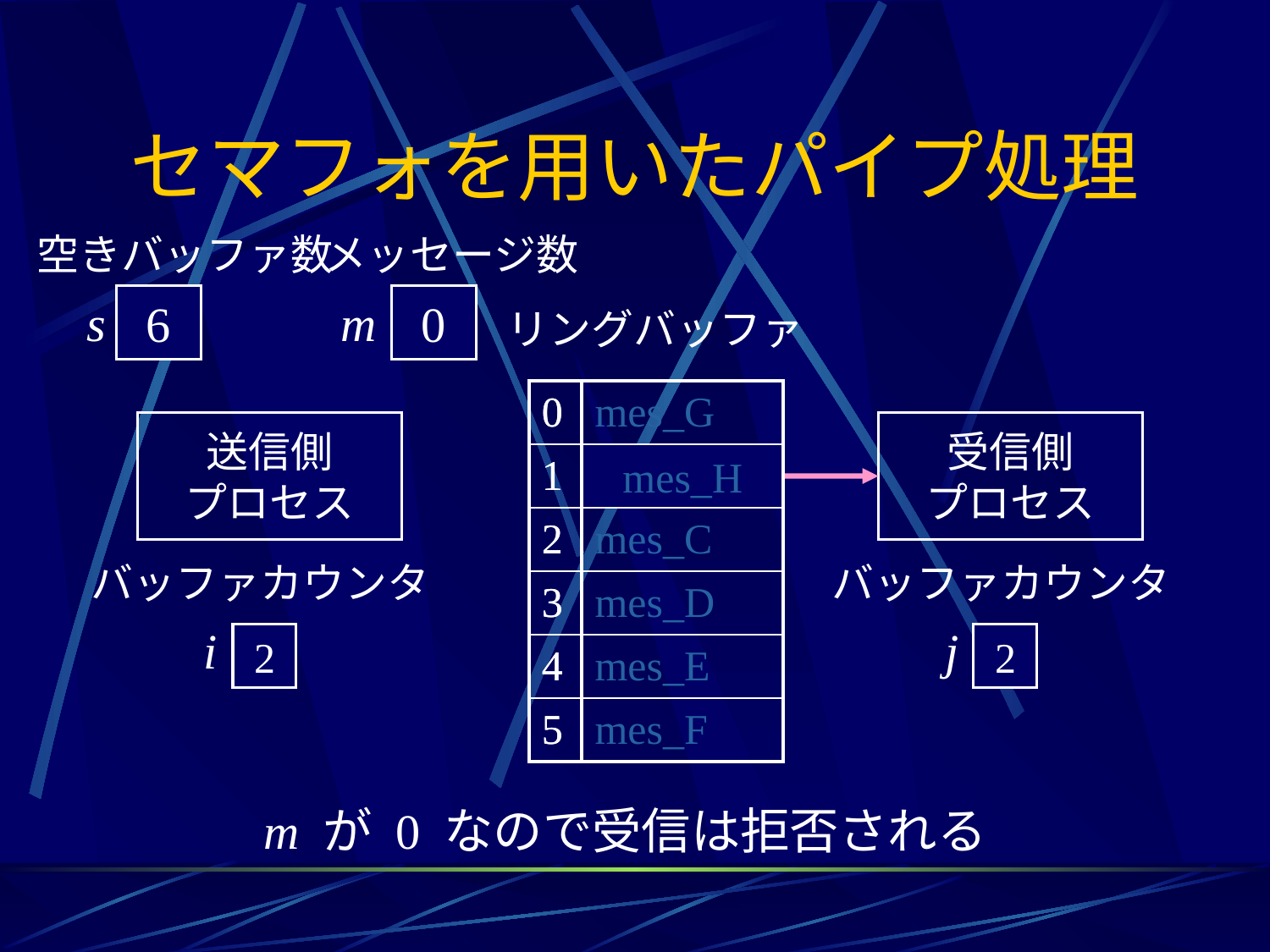

# セマフォを用いたパイプ処理
空きバッファ数
メッセージ数
s
5
6
m
1
0
リングバッファ
| 0 | mes\_G |
| --- | --- |
| 1 | mes\_H |
| 2 | mes\_C |
| 3 | mes\_D |
| 4 | mes\_E |
| 5 | mes\_F |
| 0 |  |
| --- | --- |
| 1 |  |
| 2 |  |
| 3 |  |
| 4 |  |
| 5 |  |
送信側
プロセス
受信側
プロセス
mes_H

バッファカウンタ
バッファカウンタ
i
j
2
1
2
m が 0 なので受信は拒否される